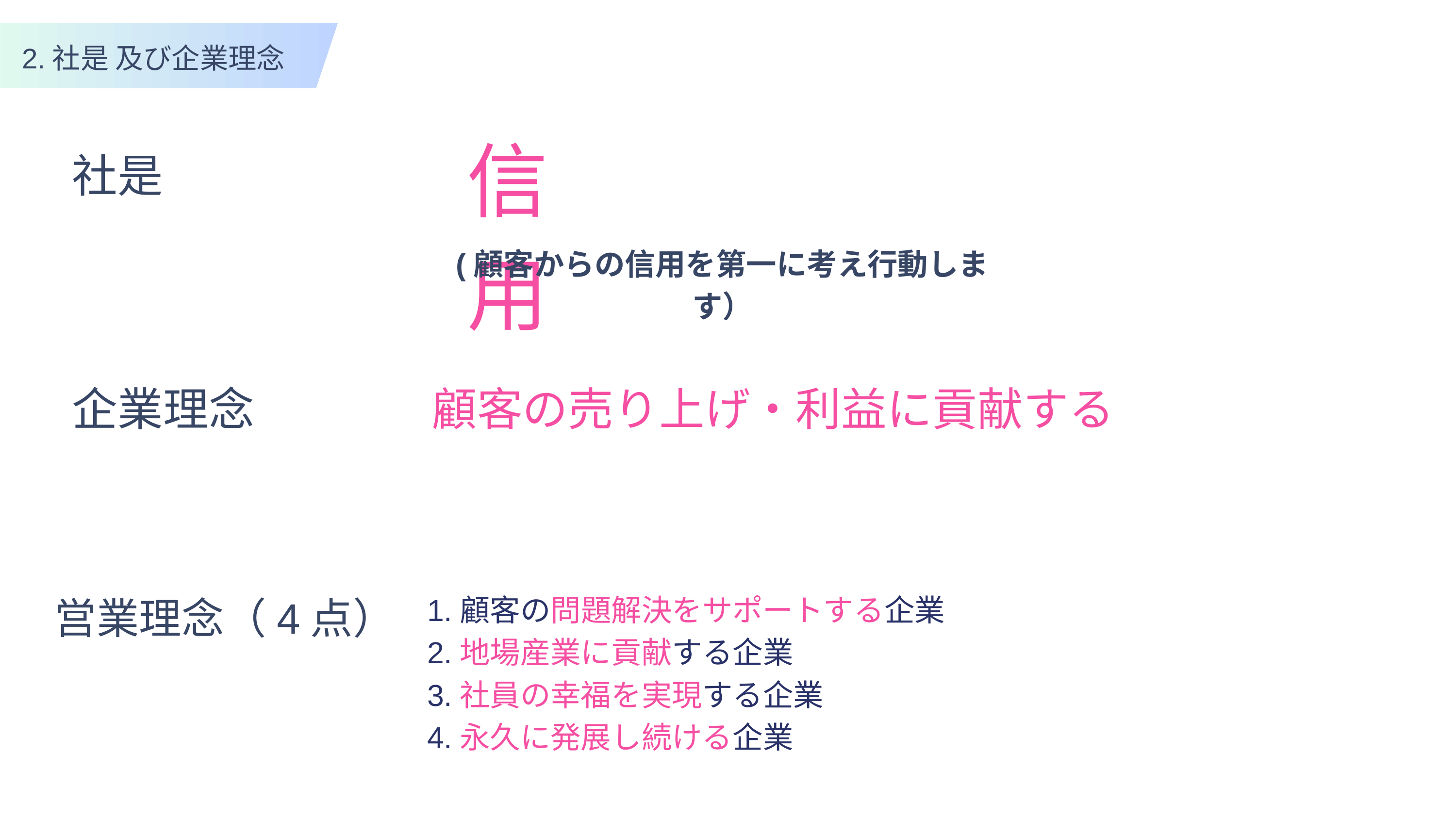

2.社是 及び企業理念

信用
(顧客からの信用を第一に考え行動します）
社是

企業理念
顧客の売り上げ・利益に貢献する
営業理念（4点）
1.顧客の問題解決をサポートする企業
2.地場産業に貢献する企業
3.社員の幸福を実現する企業
4.永久に発展し続ける企業